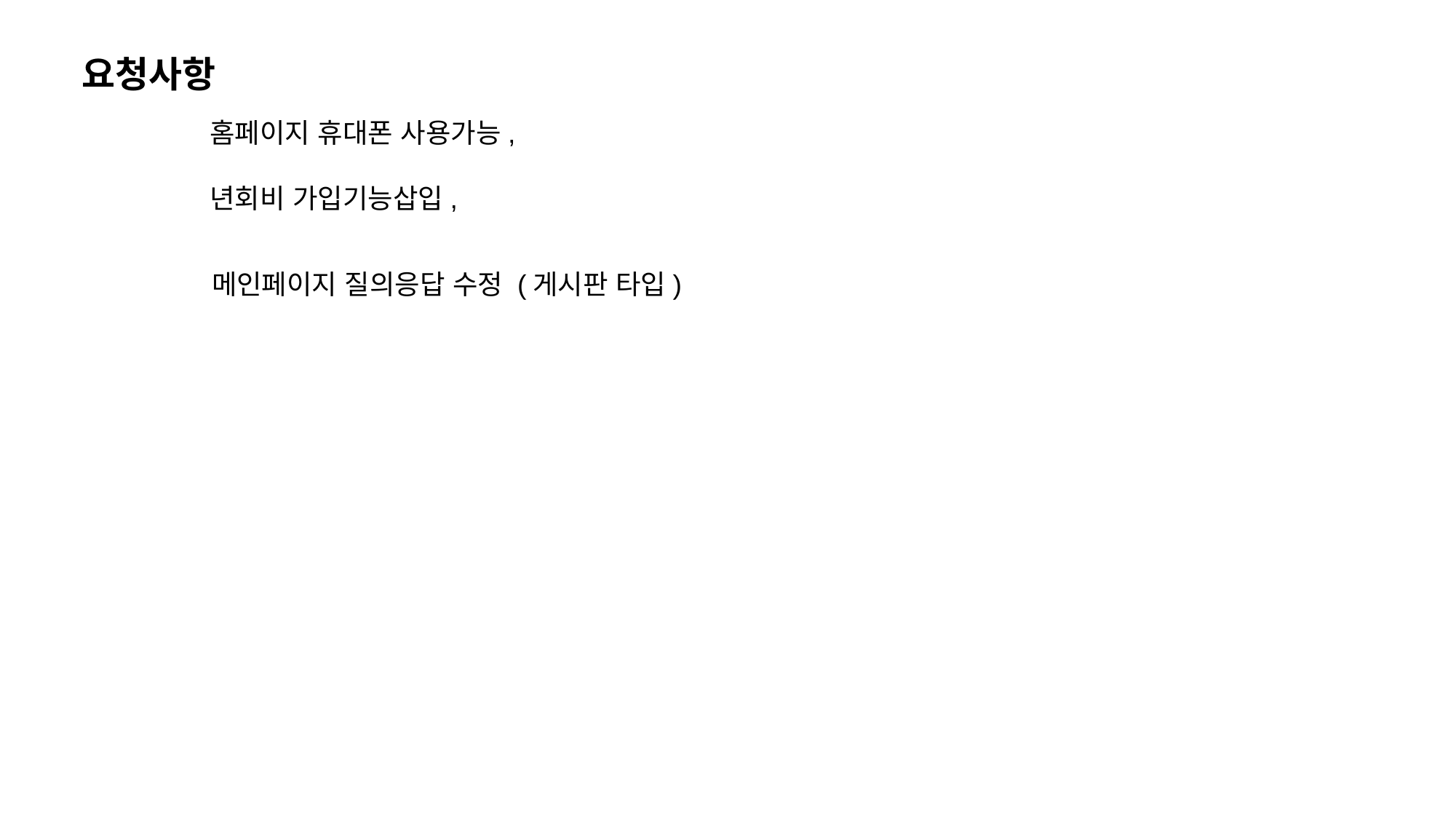

요청사항
홈페이지 휴대폰 사용가능,

년회비 가입기능삽입,
메인페이지 질의응답 수정 (게시판 타입)